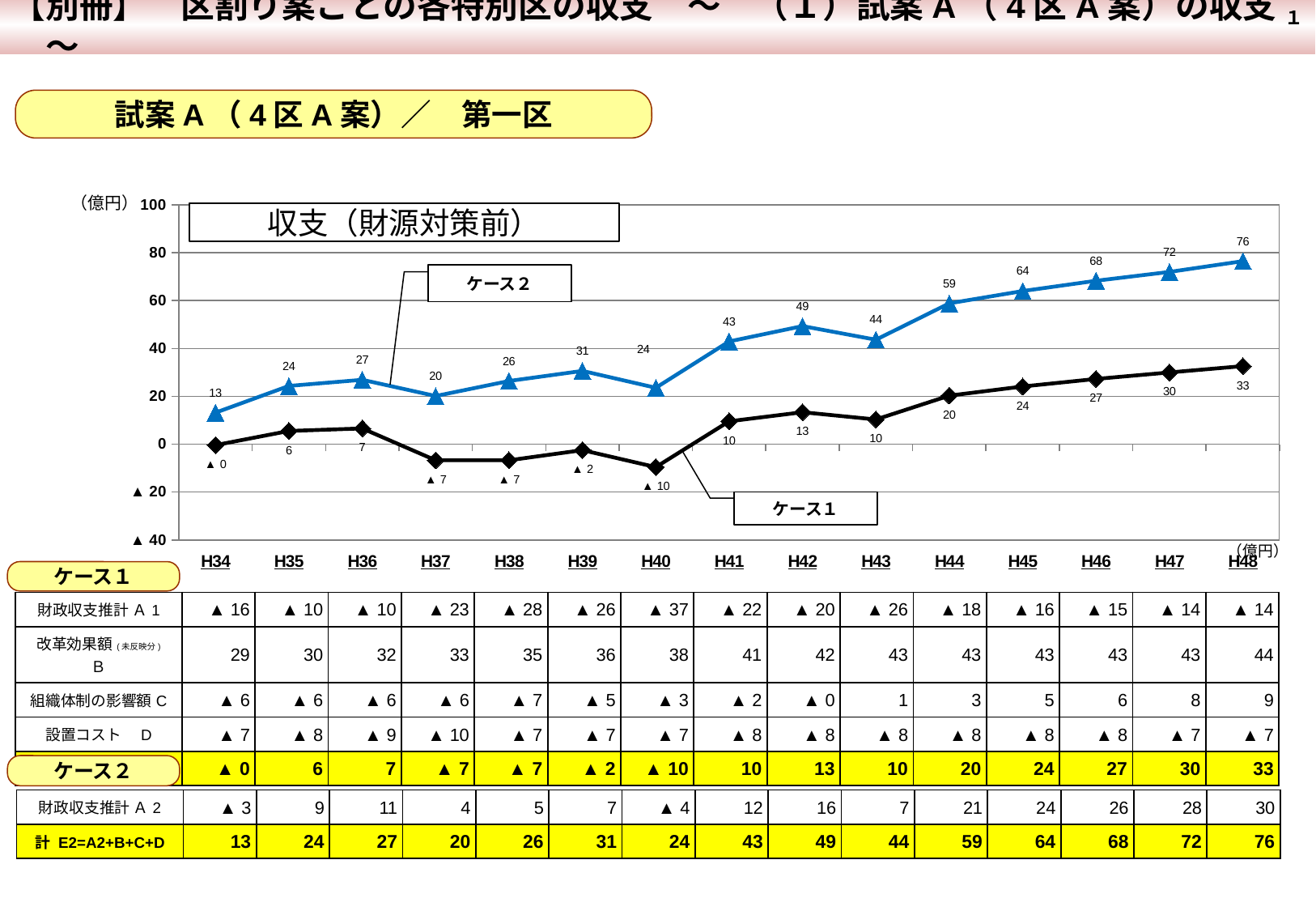

【別冊】　区割り案ごとの各特別区の収支　～　（１）試案A（4区A案）の収支　～
 １
試案A（4区A案）／　第一区

### Chart

| Category | 計 E=A'+B+C+D | 計 E=A+B+C+D |
|---|---|---|
| H34 | 13.157126922726658 | -0.38576307727334314 |
| H35 | 24.32654499395066 | 5.51661499395066 |
| H36 | 26.897025745629595 | 6.579515745629595 |
| H37 | 20.111648053611763 | -6.730281946388242 |
| H38 | 26.400415963902972 | -6.712544036097028 |
| H39 | 30.61419347119743 | -2.4987665288025607 |
| H40 | 23.544903108782474 | -9.568056891217523 |
| H41 | 42.92620450377862 | 9.548334503778625 |
| H42 | 49.339247337946865 | 13.354077337946869 |
| H43 | 43.63210436050017 | 10.30533436050018 |
| H44 | 58.8273635239758 | 20.2822535239758 |
| H45 | 63.95846545595656 | 24.085455455956556 |
| H46 | 68.26593496333052 | 27.254364963330517 |
| H47 | 71.95098913838015 | 29.974859138380182 |
| H48 | 76.43857789482973 | 32.61244789482973 |
（億円）
収支（財源対策前）
ケース２
ケース１
（億円）
ケース１
| 財政収支推計 Ａ1 | ▲ 16 | ▲ 10 | ▲ 10 | ▲ 23 | ▲ 28 | ▲ 26 | ▲ 37 | ▲ 22 | ▲ 20 | ▲ 26 | ▲ 18 | ▲ 16 | ▲ 15 | ▲ 14 | ▲ 14 |
| --- | --- | --- | --- | --- | --- | --- | --- | --- | --- | --- | --- | --- | --- | --- | --- |
| 改革効果額(未反映分) Ｂ | 29 | 30 | 32 | 33 | 35 | 36 | 38 | 41 | 42 | 43 | 43 | 43 | 43 | 43 | 44 |
| 組織体制の影響額C | ▲ 6 | ▲ 6 | ▲ 6 | ▲ 6 | ▲ 7 | ▲ 5 | ▲ 3 | ▲ 2 | ▲ 0 | 1 | 3 | 5 | 6 | 8 | 9 |
| 設置コスト　D | ▲ 7 | ▲ 8 | ▲ 9 | ▲ 10 | ▲ 7 | ▲ 7 | ▲ 7 | ▲ 8 | ▲ 8 | ▲ 8 | ▲ 8 | ▲ 8 | ▲ 8 | ▲ 7 | ▲ 7 |
| 計 E1=A1+B+C+D | ▲ 0 | 6 | 7 | ▲ 7 | ▲ 7 | ▲ 2 | ▲ 10 | 10 | 13 | 10 | 20 | 24 | 27 | 30 | 33 |
ケース２
| 財政収支推計 Ａ2 | ▲ 3 | 9 | 11 | 4 | 5 | 7 | ▲ 4 | 12 | 16 | 7 | 21 | 24 | 26 | 28 | 30 |
| --- | --- | --- | --- | --- | --- | --- | --- | --- | --- | --- | --- | --- | --- | --- | --- |
| 計 E2=A2+B+C+D | 13 | 24 | 27 | 20 | 26 | 31 | 24 | 43 | 49 | 44 | 59 | 64 | 68 | 72 | 76 |